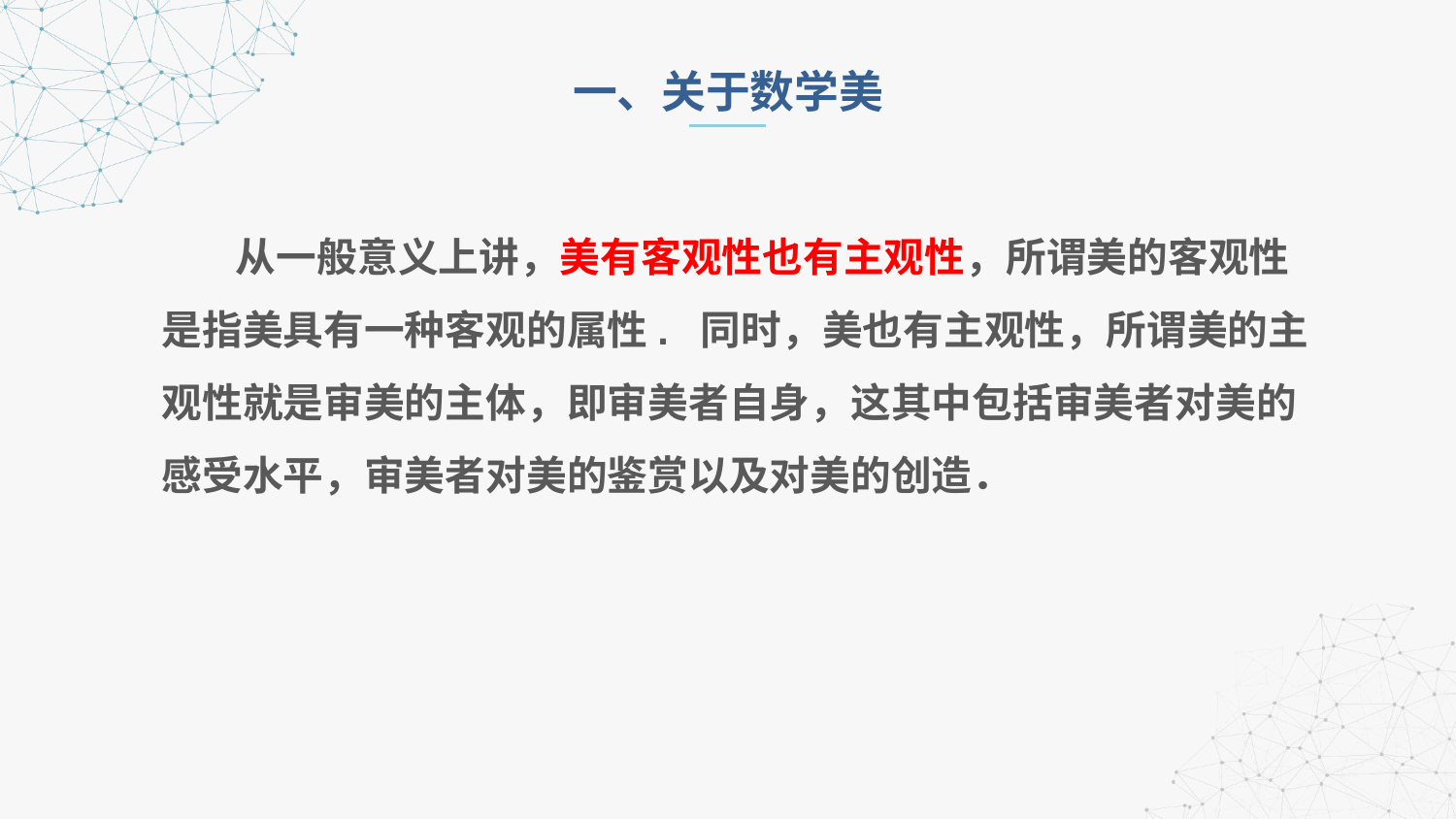

一、关于数学美
       从一般意义上讲，美有客观性也有主观性，所谓美的客观性是指美具有一种客观的属性.  同时，美也有主观性，所谓美的主观性就是审美的主体，即审美者自身，这其中包括审美者对美的感受水平，审美者对美的鉴赏以及对美的创造．